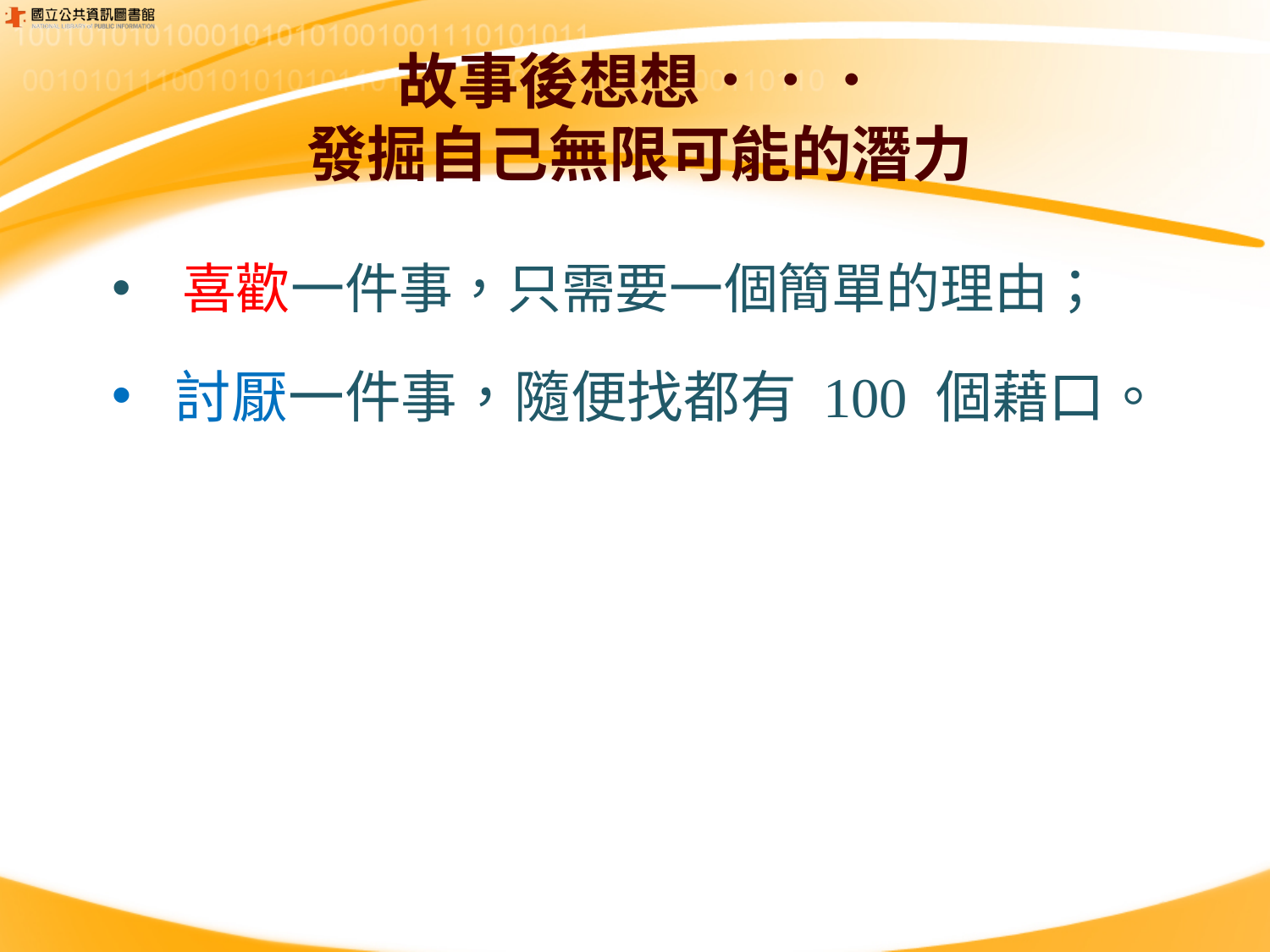

# 故事後想想．．． 發掘自己無限可能的潛力
 喜歡一件事，只需要一個簡單的理由；
討厭一件事，隨便找都有 100 個藉口。